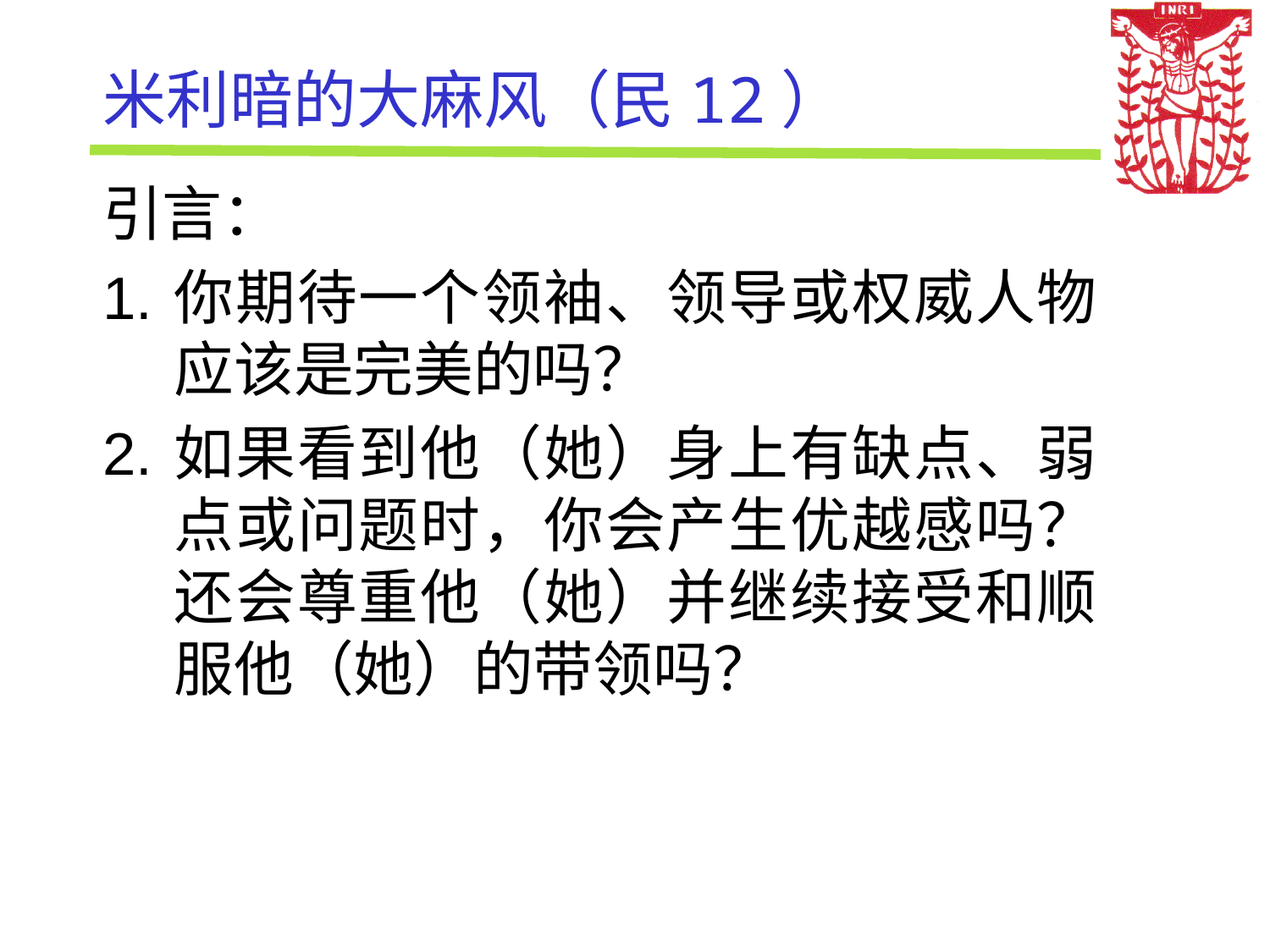

# 米利暗的大麻风（民12）
引言：
你期待一个领袖、领导或权威人物应该是完美的吗？
如果看到他（她）身上有缺点、弱点或问题时，你会产生优越感吗？还会尊重他（她）并继续接受和顺服他（她）的带领吗？